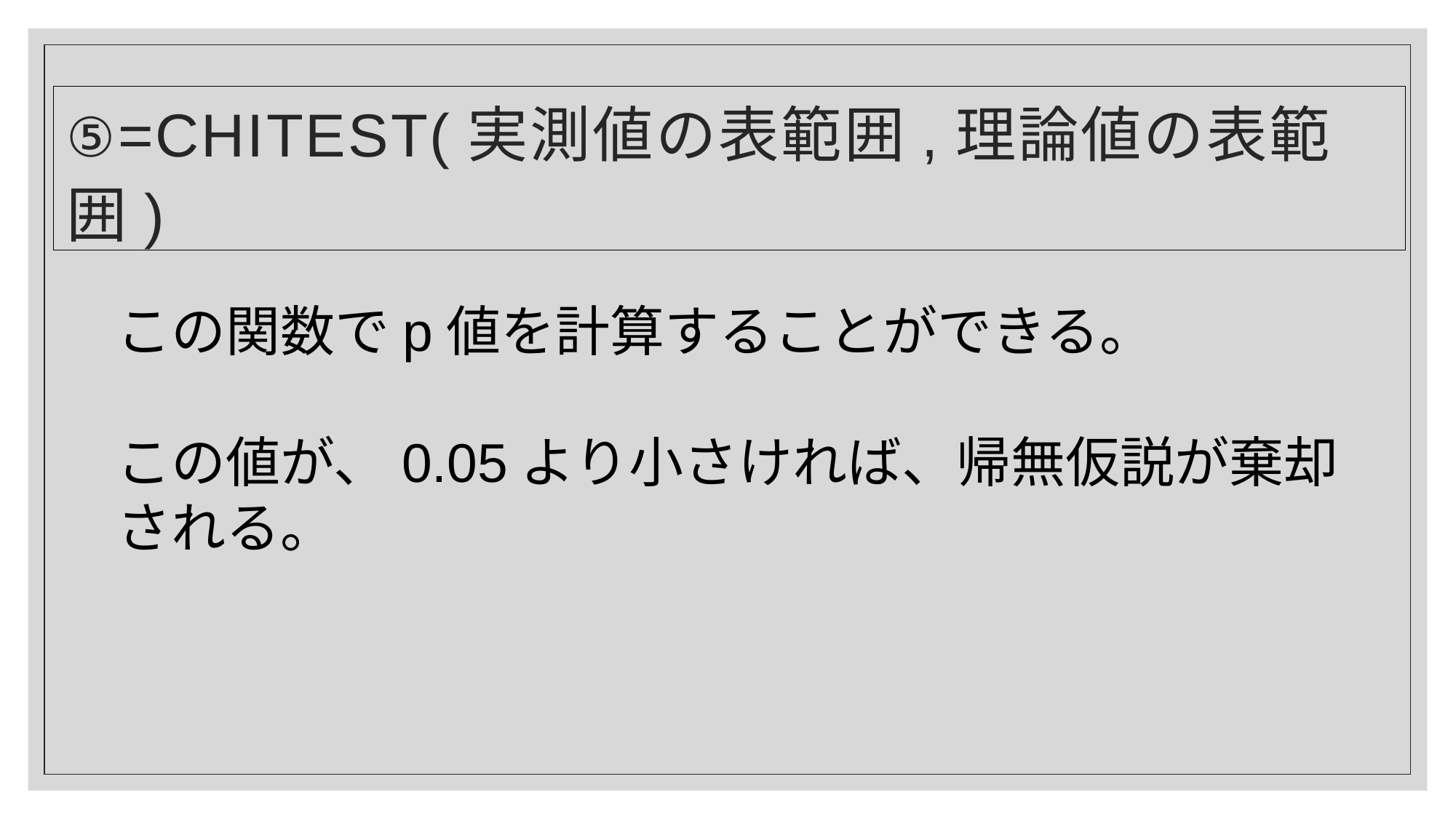

# ⑤=CHITEST(実測値の表範囲,理論値の表範囲)
この関数でp値を計算することができる。

この値が、0.05より小さければ、帰無仮説が棄却
される。